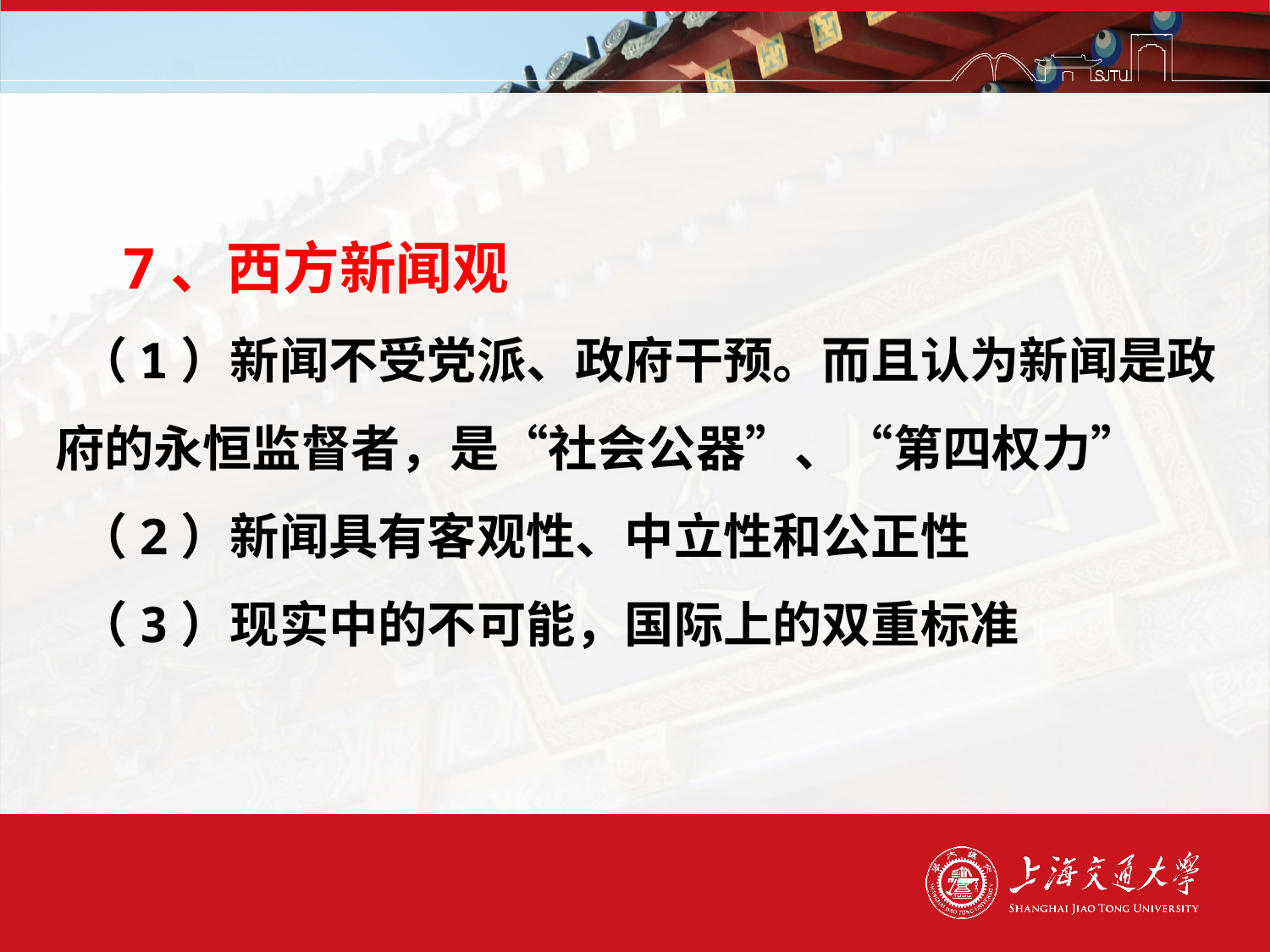

#
  7、西方新闻观
 （1）新闻不受党派、政府干预。而且认为新闻是政府的永恒监督者，是“社会公器”、“第四权力”
 （2）新闻具有客观性、中立性和公正性
 （3）现实中的不可能，国际上的双重标准